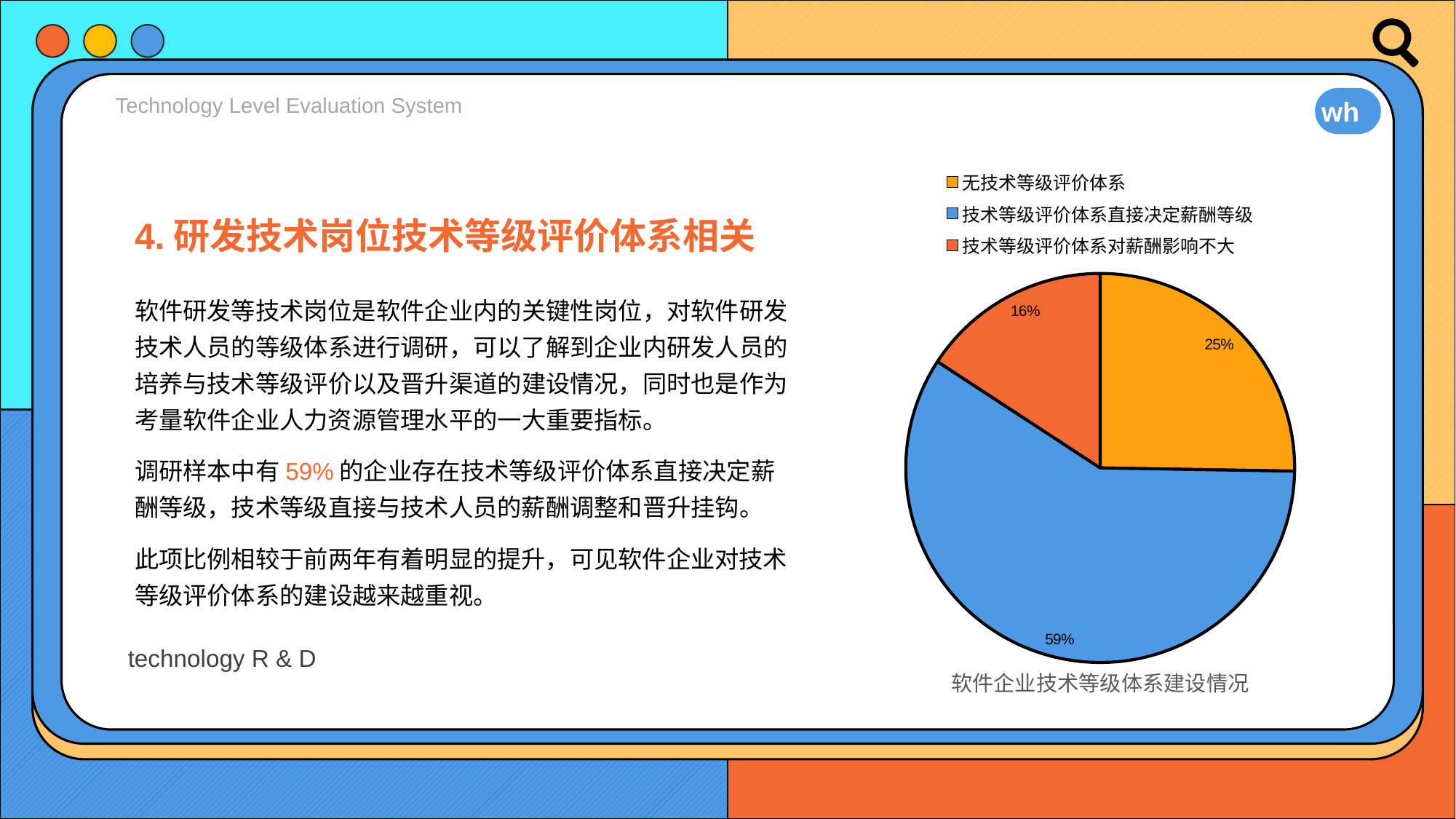

Technology Level Evaluation System

whsia

### Chart

| Category |  |
|---|---|
| 无技术等级评价体系 | 0.252631578947368 |
| 技术等级评价体系直接决定薪酬等级 | 0.589473684210526 |
| 技术等级评价体系对薪酬影响不大 | 0.157894736842105 |

### Chart

| Category |
|---|
4.研发技术岗位技术等级评价体系相关
软件研发等技术岗位是软件企业内的关键性岗位，对软件研发技术人员的等级体系进行调研，可以了解到企业内研发人员的培养与技术等级评价以及晋升渠道的建设情况，同时也是作为考量软件企业人力资源管理水平的一大重要指标。
调研样本中有59%的企业存在技术等级评价体系直接决定薪酬等级，技术等级直接与技术人员的薪酬调整和晋升挂钩。
此项比例相较于前两年有着明显的提升，可见软件企业对技术等级评价体系的建设越来越重视。
technology R & D
软件企业技术等级体系建设情况